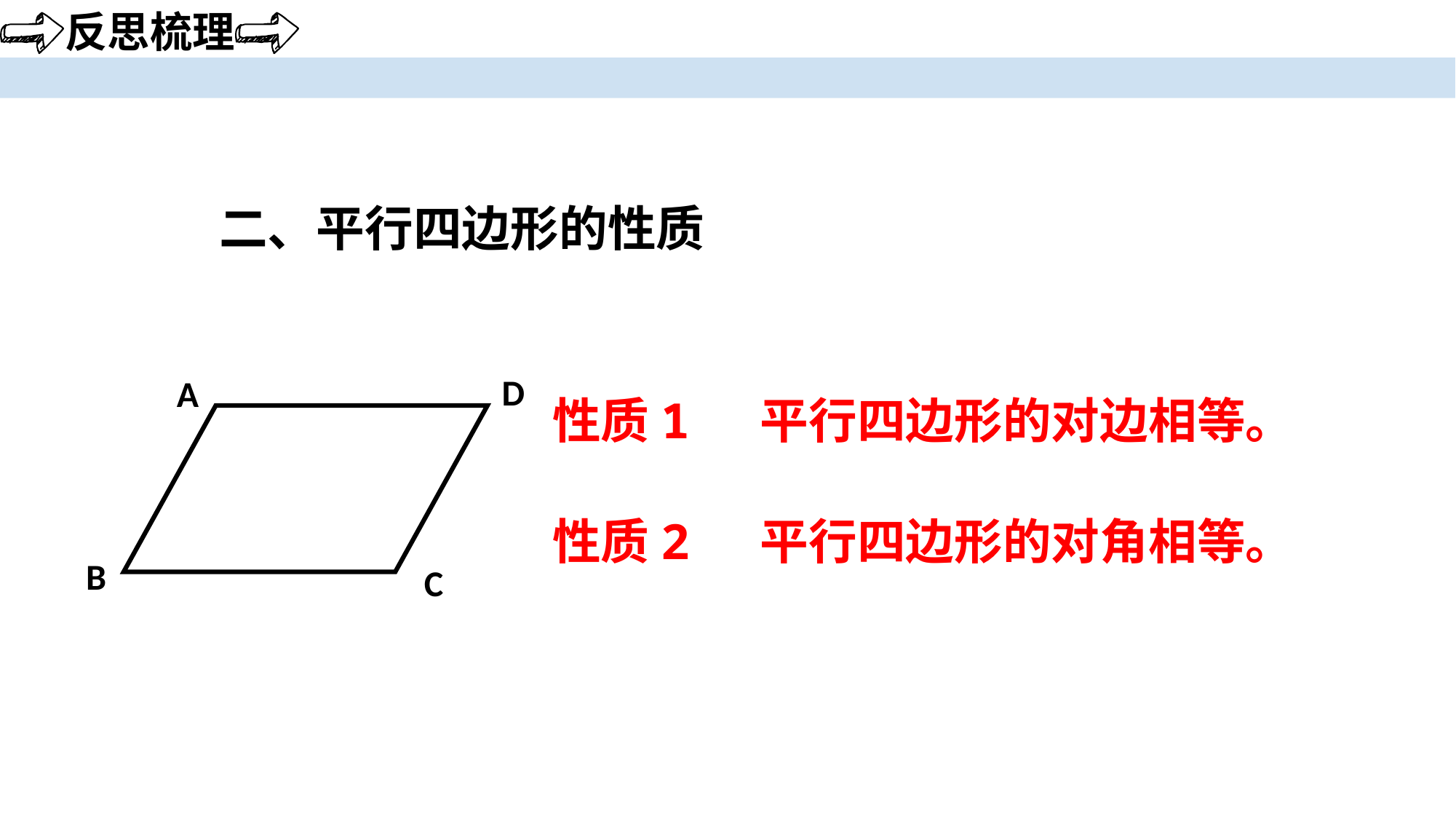

反思梳理

二、平行四边形的性质
D
A
性质1  平行四边形的对边相等。

性质2  平行四边形的对角相等。
B
C